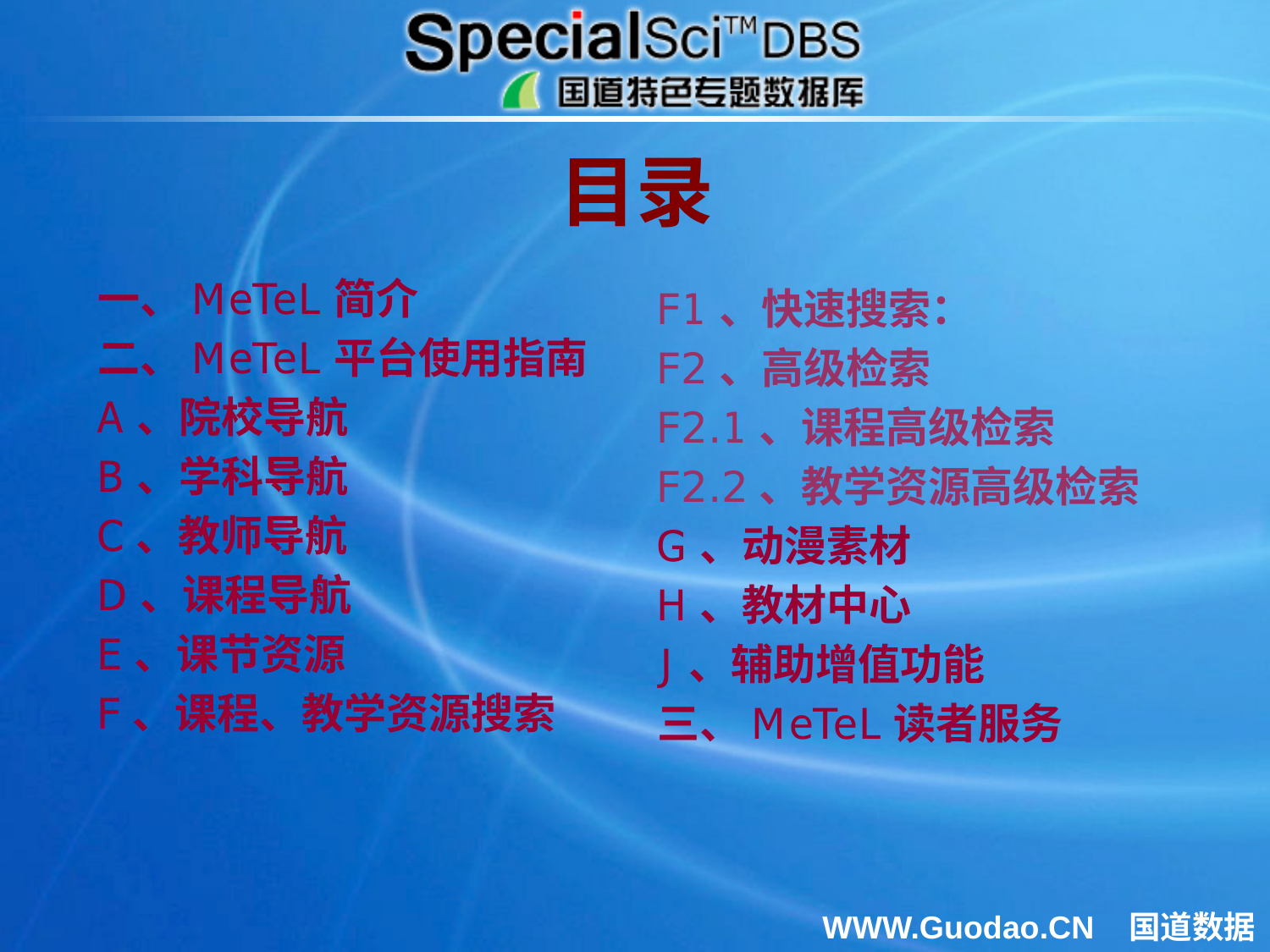

# 目录
一、MeTeL简介
二、MeTeL平台使用指南
A、院校导航
B、学科导航
C、教师导航
D、课程导航
E、课节资源
F、课程、教学资源搜索

F1、快速搜索：
F2、高级检索
F2.1、课程高级检索
F2.2、教学资源高级检索
G、动漫素材
H、教材中心
J、辅助增值功能
三、MeTeL读者服务